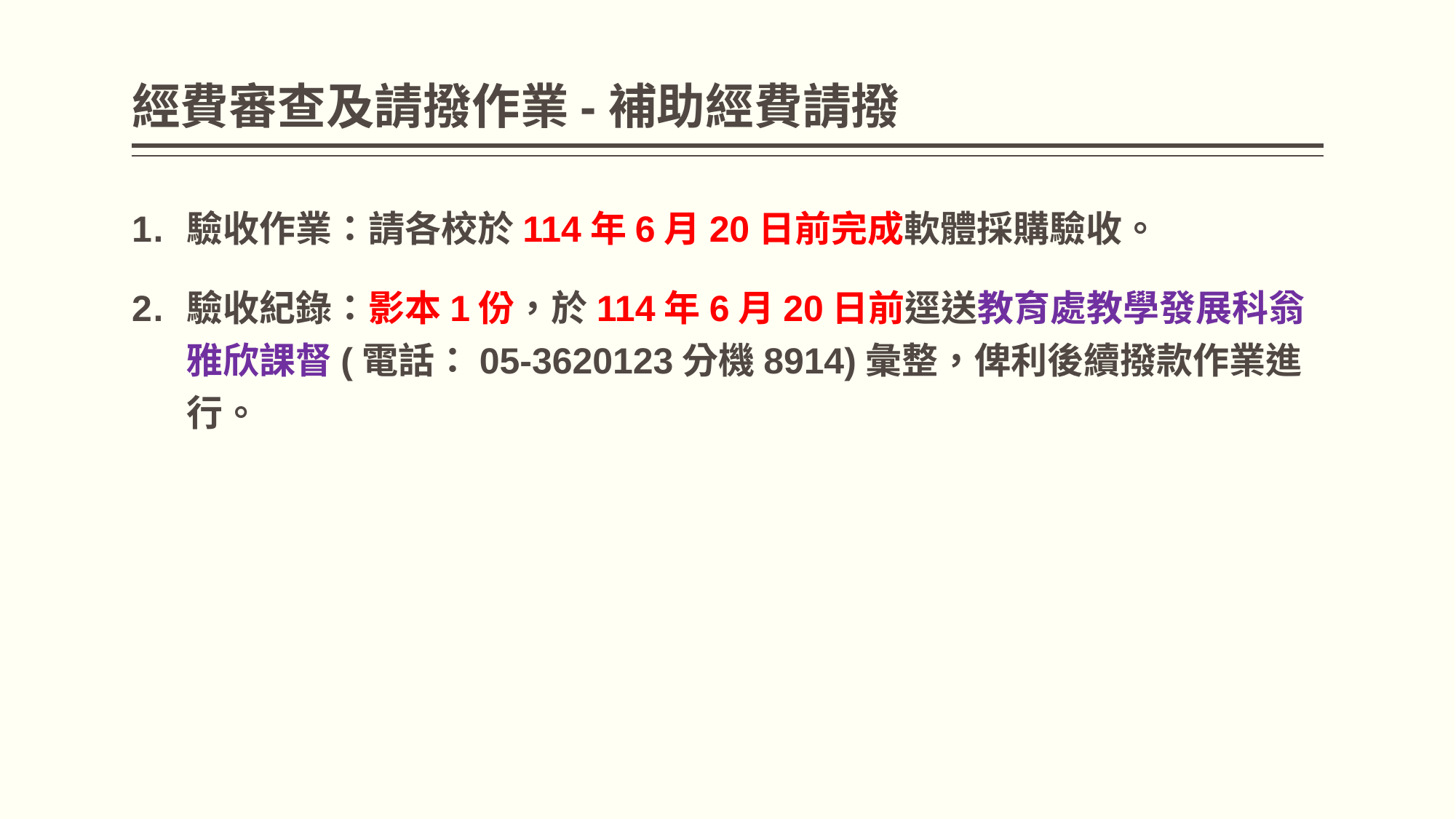

# 經費審查及請撥作業-補助經費請撥
驗收作業：請各校於114年6月20日前完成軟體採購驗收。
驗收紀錄：影本1份，於114年6月20日前逕送教育處教學發展科翁雅欣課督(電話：05-3620123分機8914)彙整，俾利後續撥款作業進行。